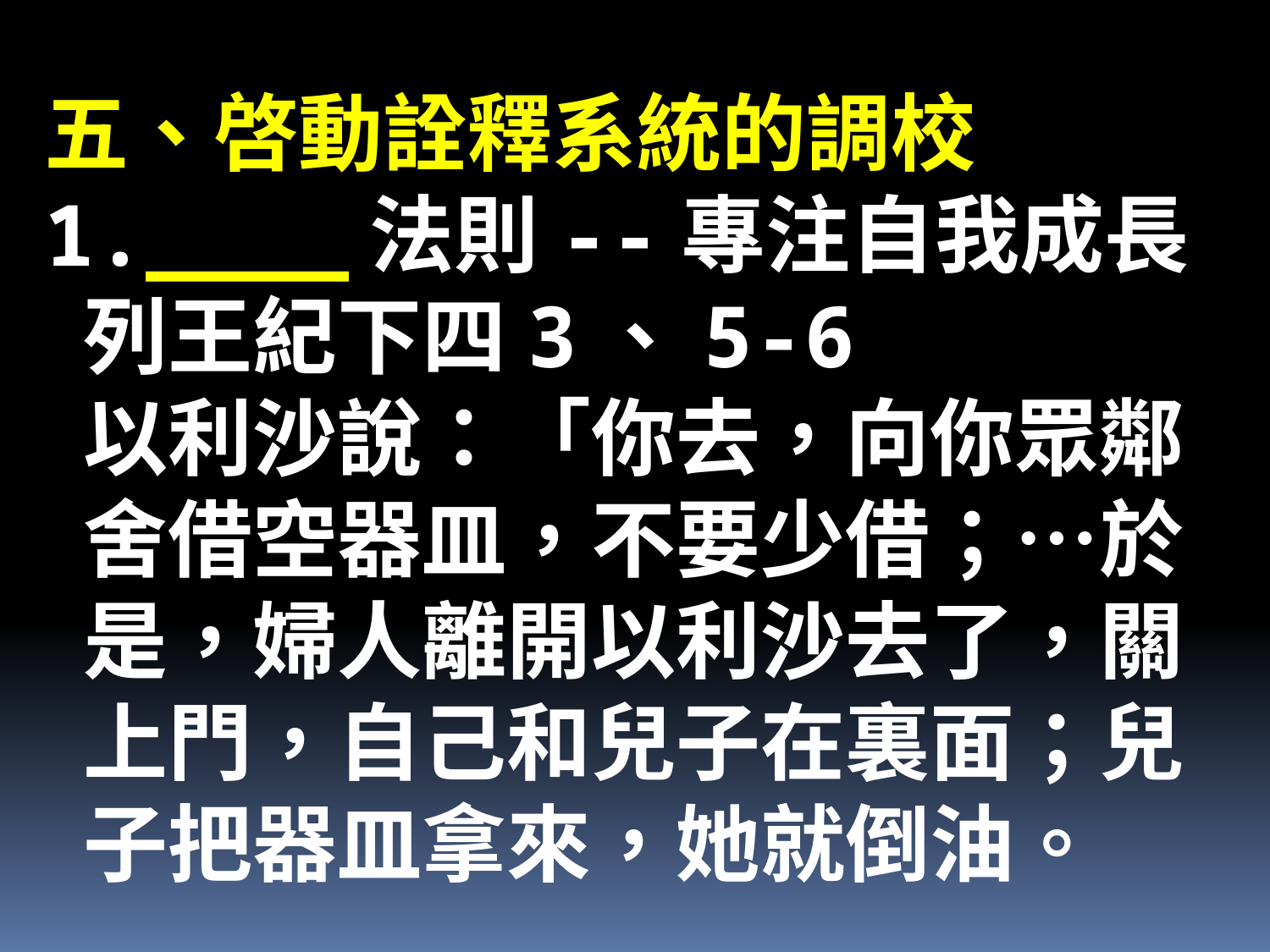

五、啓動詮釋系統的調校
1.____法則--專注自我成長
 列王紀下四3、5-6
 以利沙說：「你去，向你眾鄰
 舍借空器皿，不要少借；…於
 是，婦人離開以利沙去了，關
 上門，自己和兒子在裏面；兒
 子把器皿拿來，她就倒油。